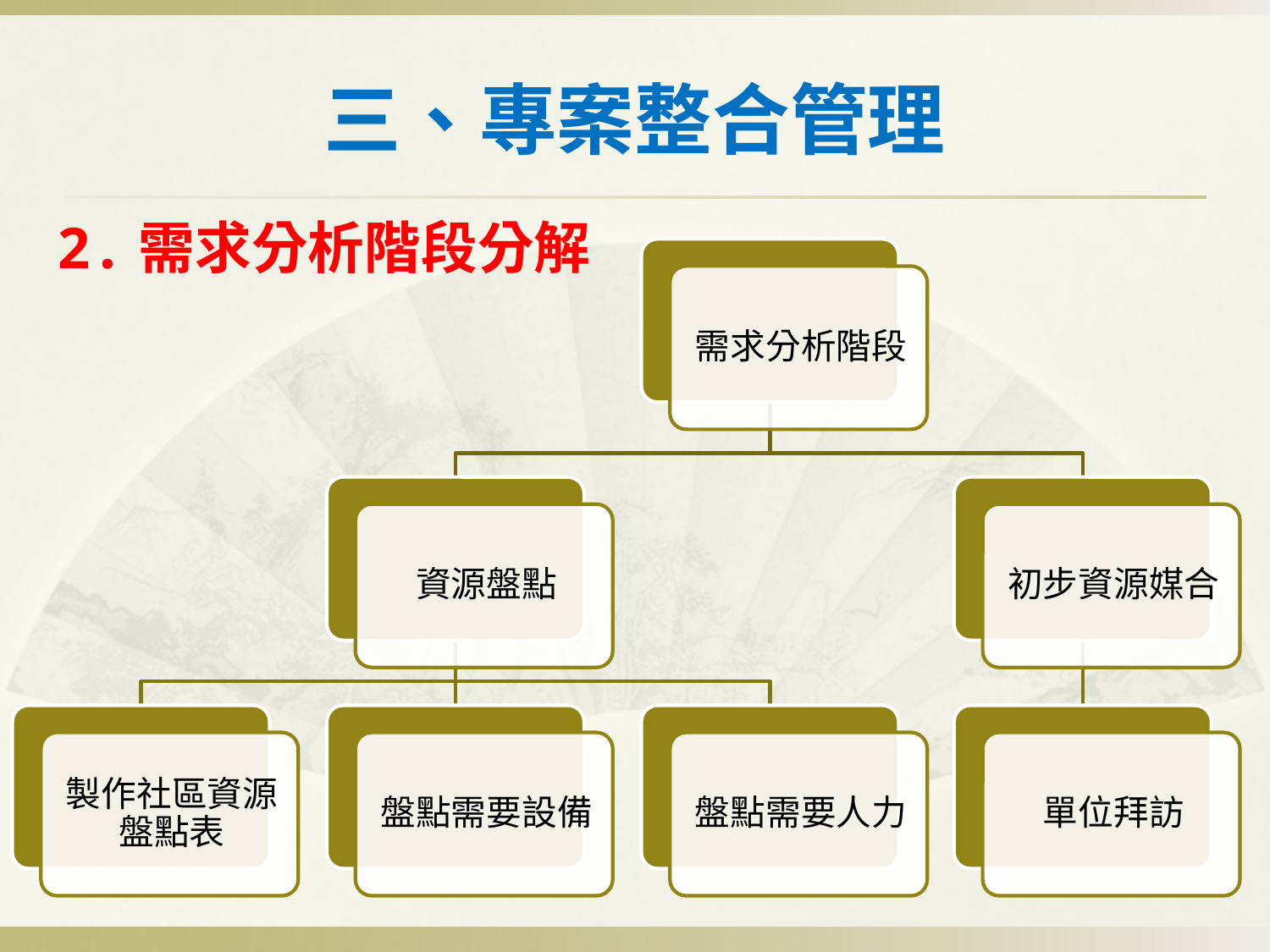

# 三、專案整合管理
需求分析階段
資源盤點
製作社區資源盤點表
盤點需要設備
盤點需要人力
初步資源媒合
單位拜訪
2.需求分析階段分解